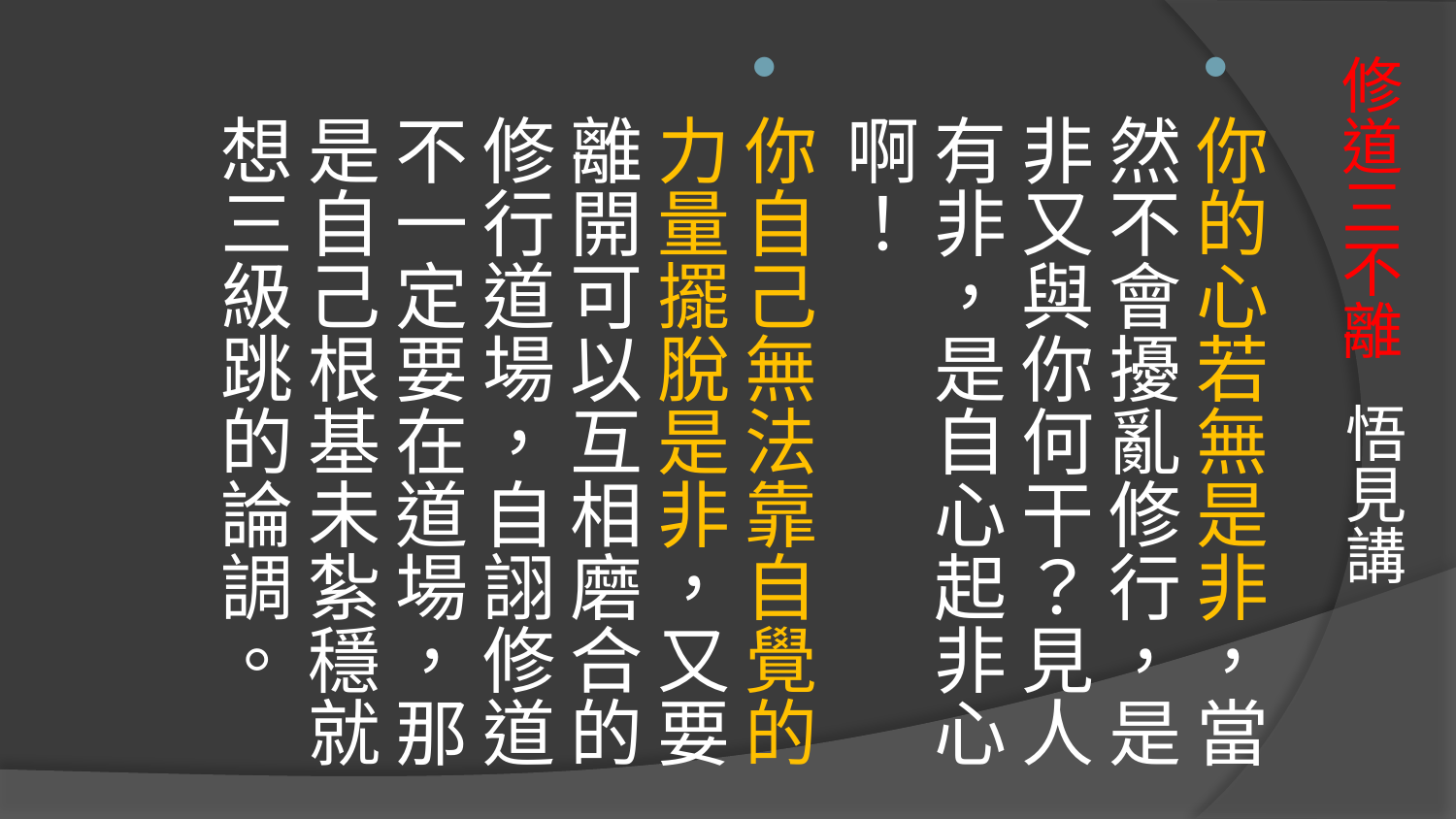

你的心若無是非，當然不會擾亂修行，是非又與你何干？見人有非，是自心起非心啊！
你自己無法靠自覺的力量擺脫是非，又要離開可以互相磨合的修行道場，自詡修道不一定要在道場，那是自己根基未紮穩就想三級跳的論調。

# 修道三不離   悟見講